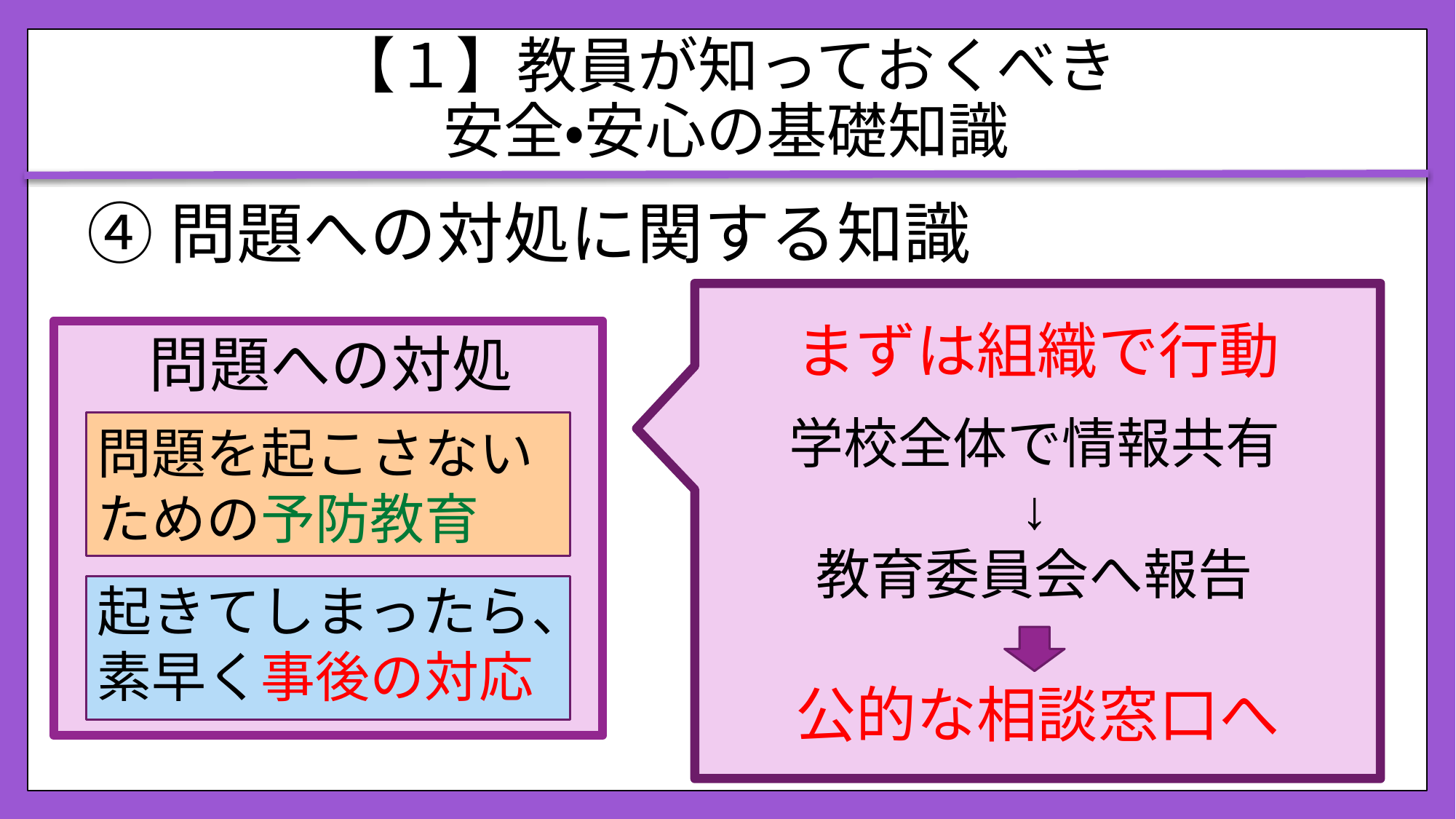

# 【１】教員が知っておくべき 安全・安心の基礎知識
④問題への対処に関する知識
まずは組織で行動

公的な相談窓口へ
問題への対処

学校全体で情報共有
↓
教育委員会へ報告
問題を起こさないための予防教育
起きてしまったら、素早く事後の対応